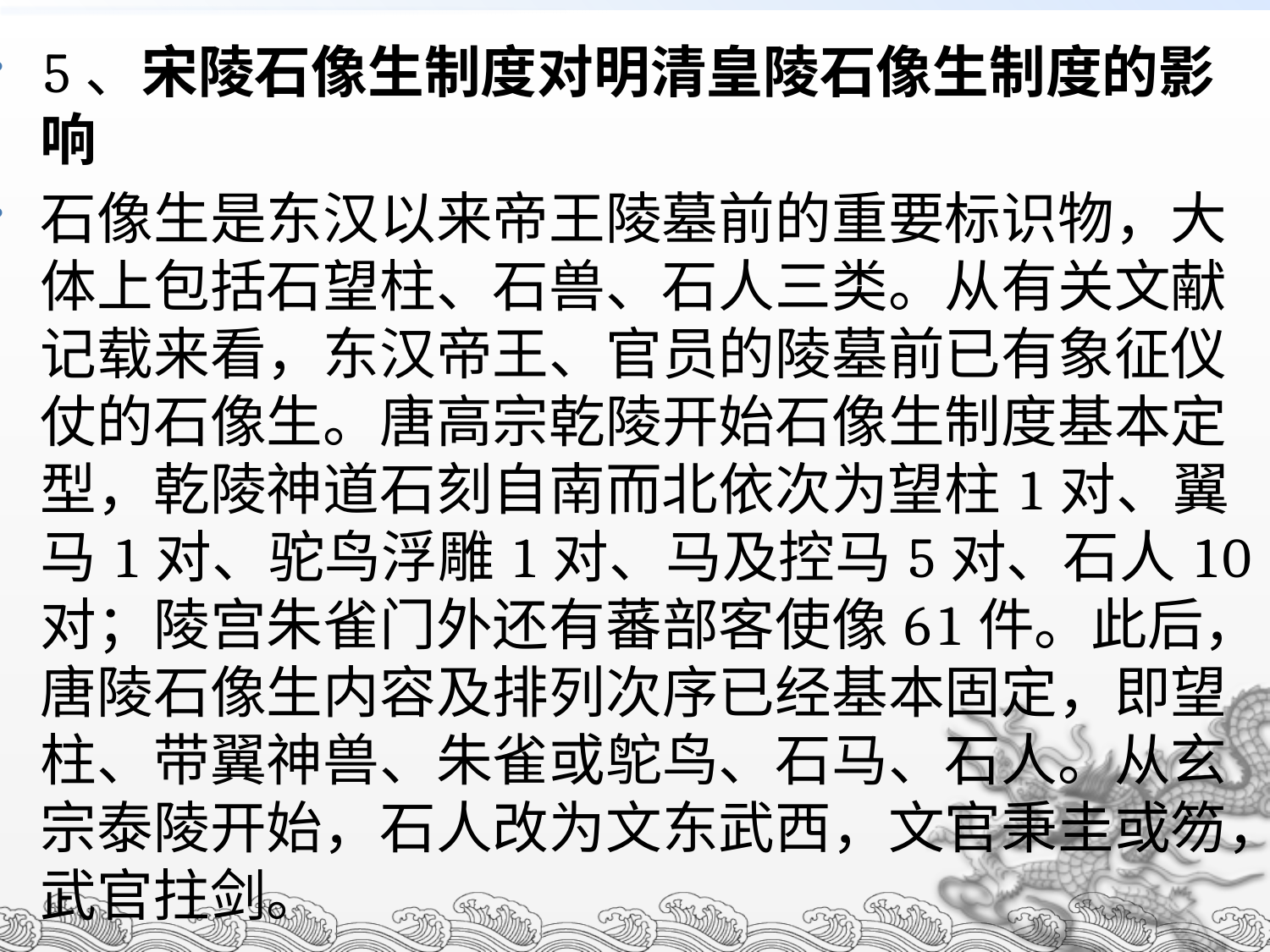

5、宋陵石像生制度对明清皇陵石像生制度的影响
石像生是东汉以来帝王陵墓前的重要标识物，大体上包括石望柱、石兽、石人三类。从有关文献记载来看，东汉帝王、官员的陵墓前已有象征仪仗的石像生。唐高宗乾陵开始石像生制度基本定型，乾陵神道石刻自南而北依次为望柱1对、翼马1对、驼鸟浮雕1对、马及控马5对、石人10对；陵宫朱雀门外还有蕃部客使像61件。此后，唐陵石像生内容及排列次序已经基本固定，即望柱、带翼神兽、朱雀或鸵鸟、石马、石人。从玄宗泰陵开始，石人改为文东武西，文官秉圭或笏，武官拄剑。